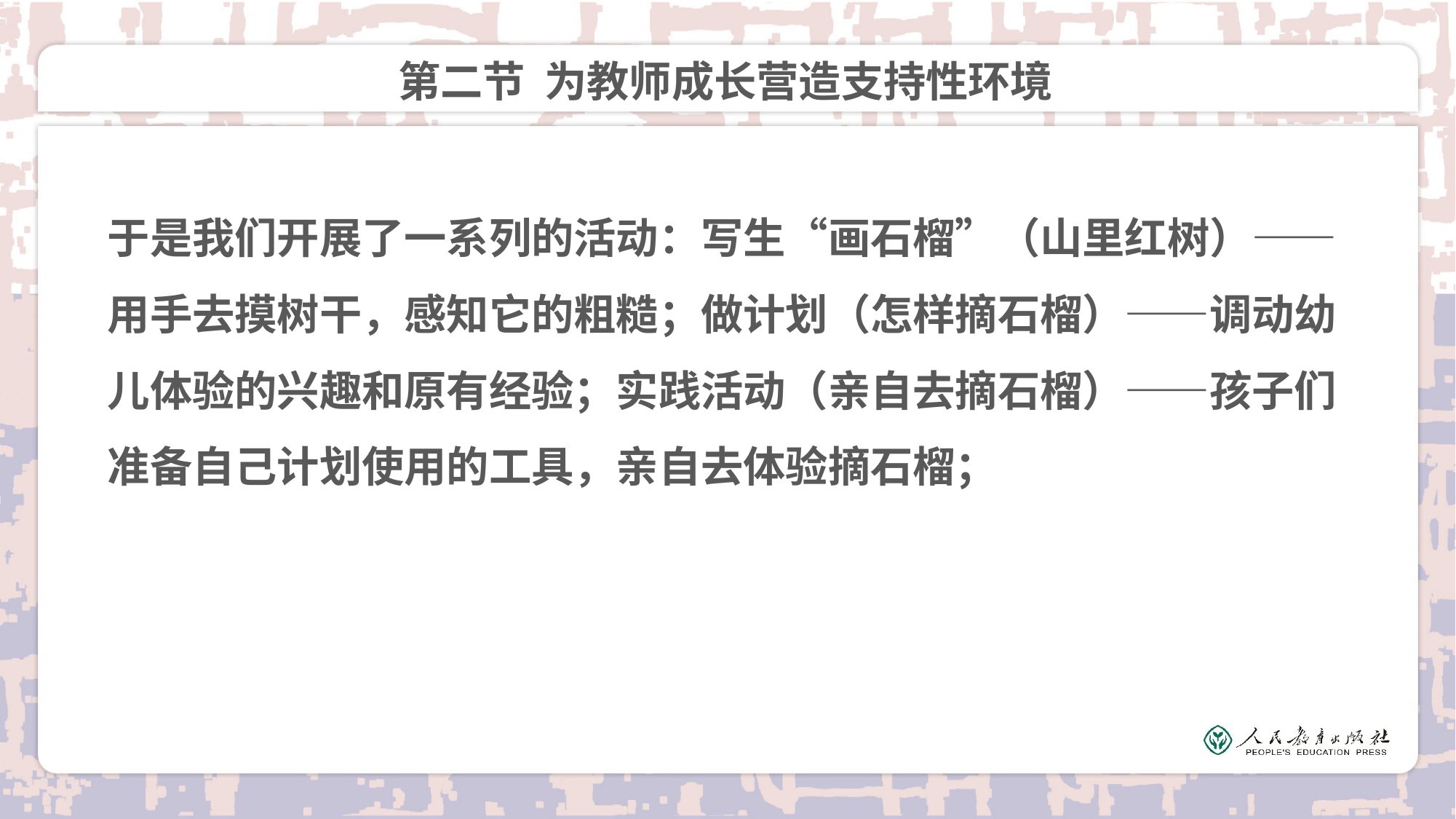

# 第二节  为教师成长营造支持性环境
于是我们开展了一系列的活动：写生“画石榴”（山里红树）——用手去摸树干，感知它的粗糙；做计划（怎样摘石榴）——调动幼儿体验的兴趣和原有经验；实践活动（亲自去摘石榴）——孩子们准备自己计划使用的工具，亲自去体验摘石榴；